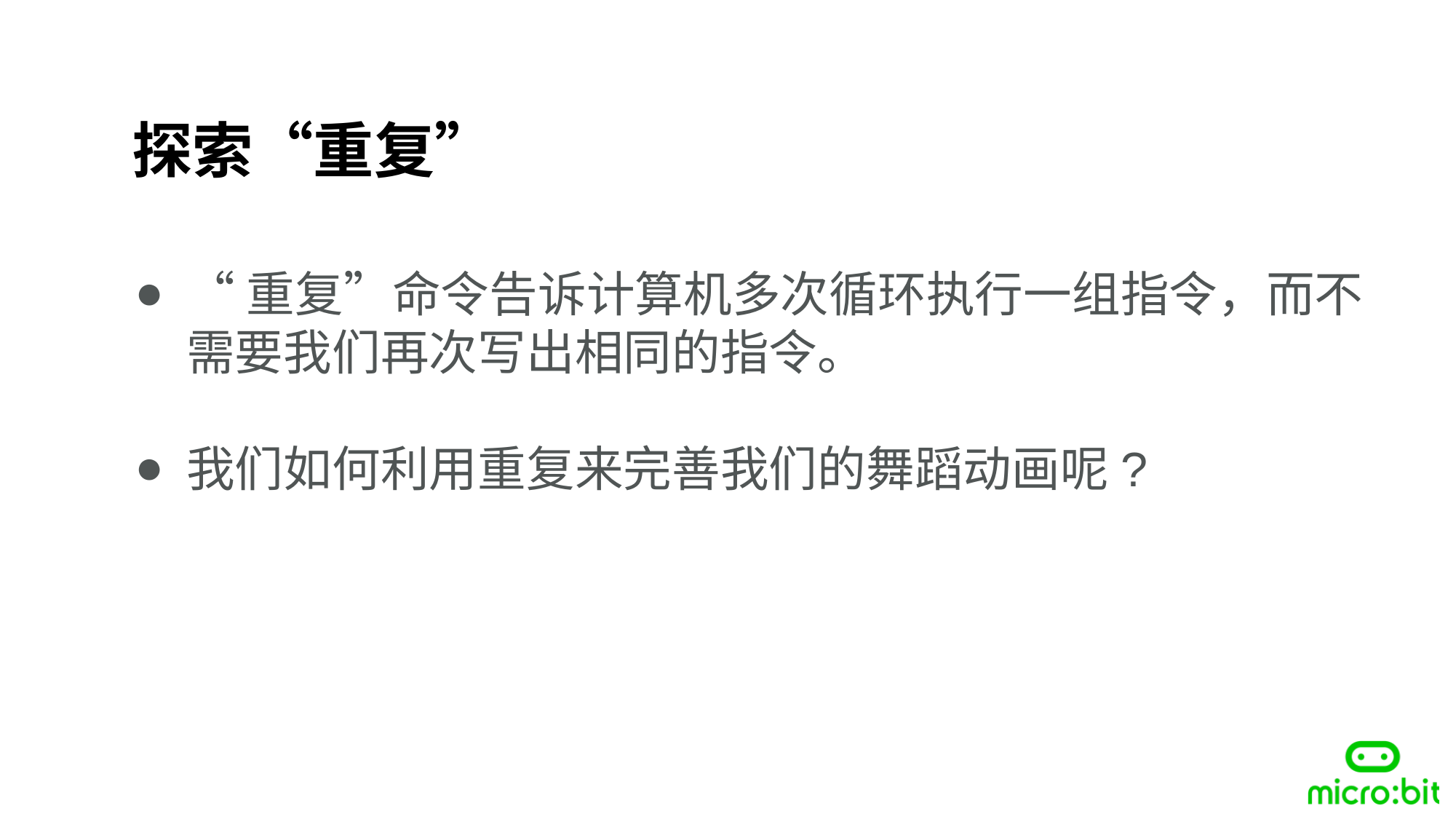

探索“重复”

“重复”命令告诉计算机多次循环执行一组指令，而不需要我们再次写出相同的指令。

我们如何利用重复来完善我们的舞蹈动画呢?